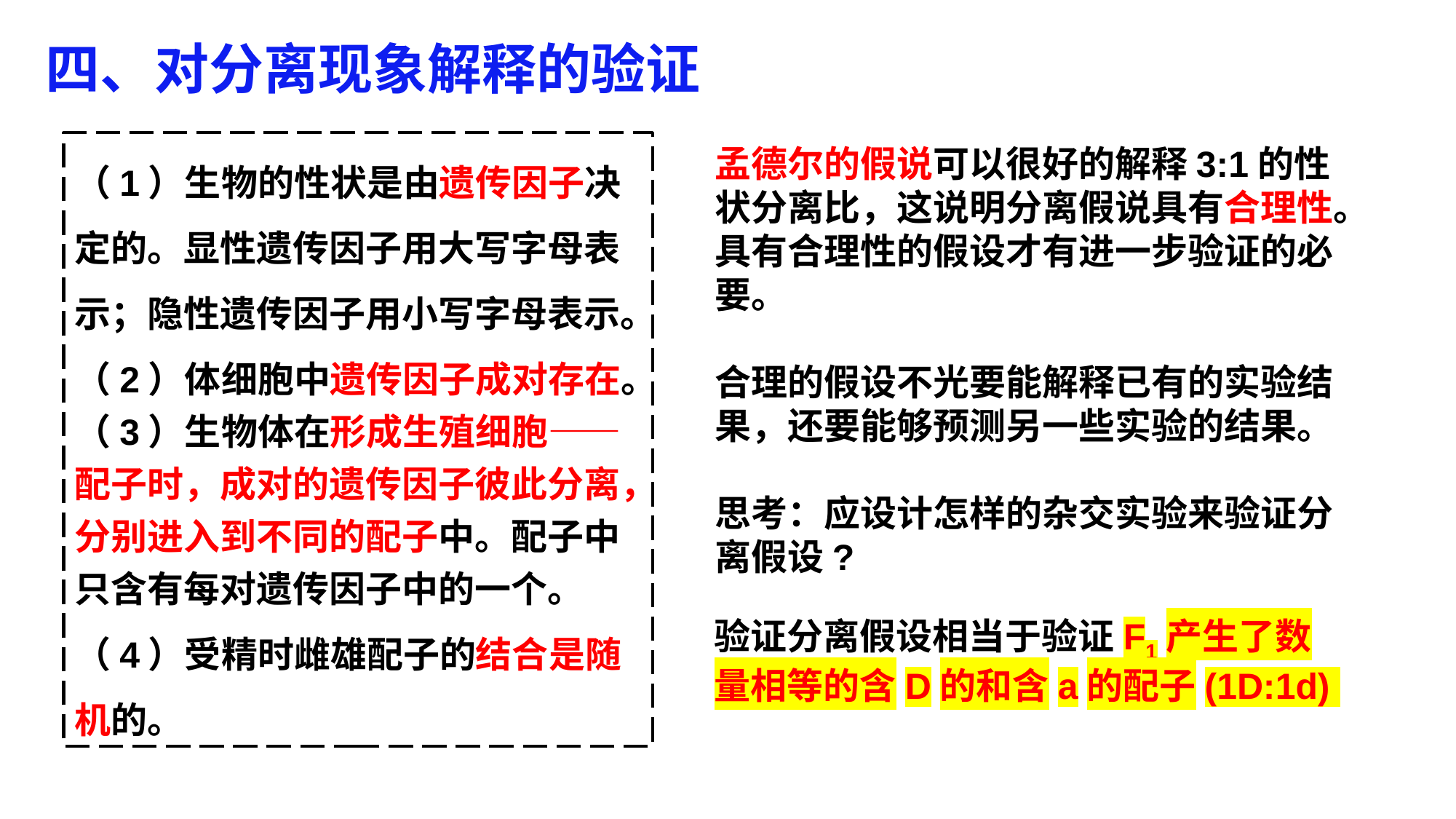

四、对分离现象解释的验证

（1）生物的性状是由遗传因子决定的。显性遗传因子用大写字母表示；隐性遗传因子用小写字母表示。
（2）体细胞中遗传因子成对存在。
（3）生物体在形成生殖细胞——配子时，成对的遗传因子彼此分离，分别进入到不同的配子中。配子中只含有每对遗传因子中的一个。
（4）受精时雌雄配子的结合是随机的。
孟德尔的假说可以很好的解释3:1的性状分离比，这说明分离假说具有合理性。具有合理性的假设才有进一步验证的必要。

合理的假设不光要能解释已有的实验结果，还要能够预测另一些实验的结果。

思考：应设计怎样的杂交实验来验证分离假设?

验证分离假设相当于验证F1产生了数量相等的含D的和含a的配子(1D:1d)